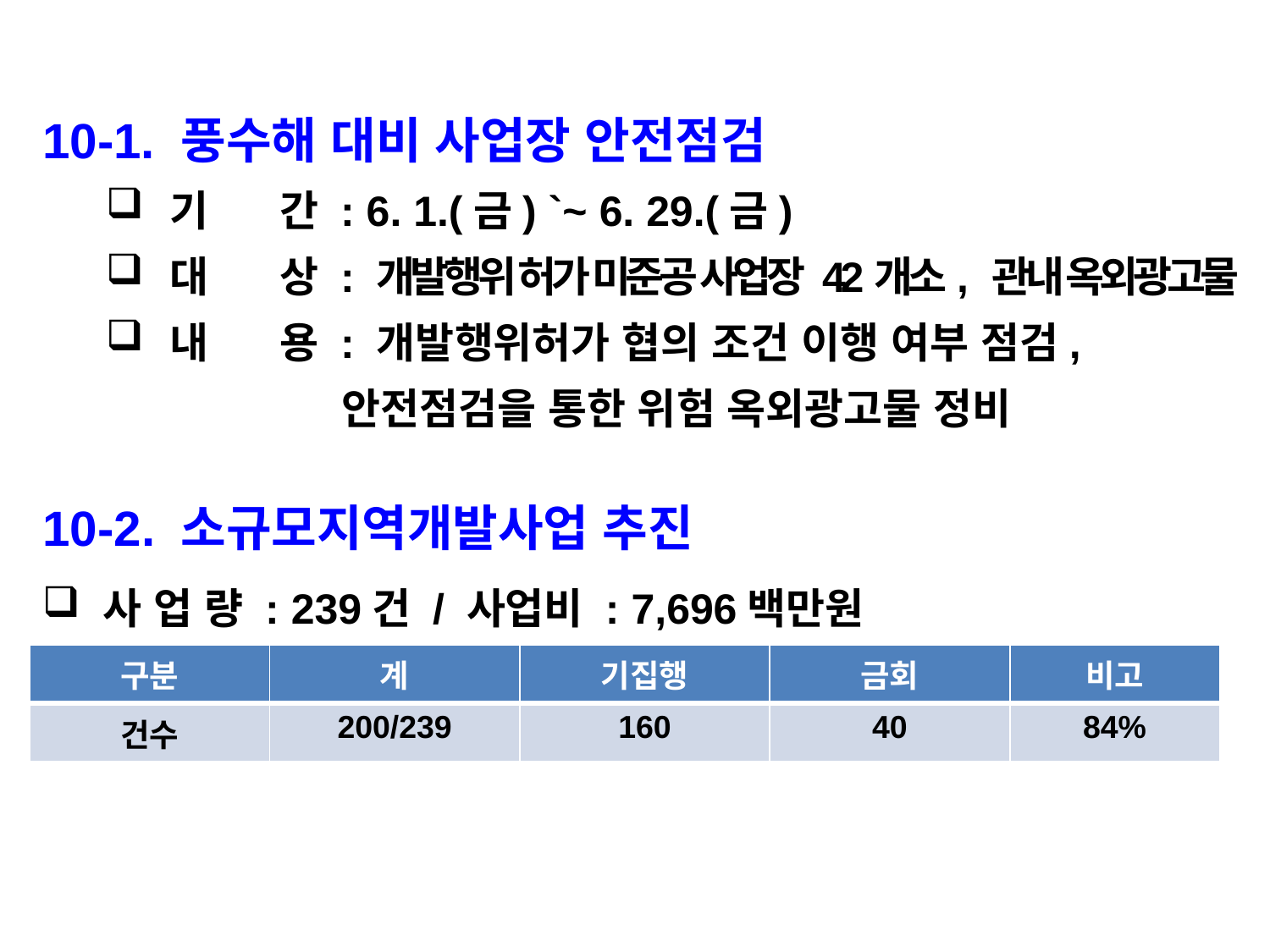

10-1. 풍수해 대비 사업장 안전점검
기      간 : 6. 1.(금) `~ 6. 29.(금)
대      상 : 개발행위 허가 미준공 사업장 42개소,  관내 옥외광고물
내      용 : 개발행위허가 협의 조건 이행 여부 점검,
                   안전점검을 통한 위험 옥외광고물 정비

10-2. 소규모지역개발사업 추진
 사 업 량 : 239건 / 사업비 : 7,696백만원
| 구분 | 계 | 기집행 | 금회 | 비고 |
| --- | --- | --- | --- | --- |
| 건수 | 200/239 | 160 | 40 | 84% |